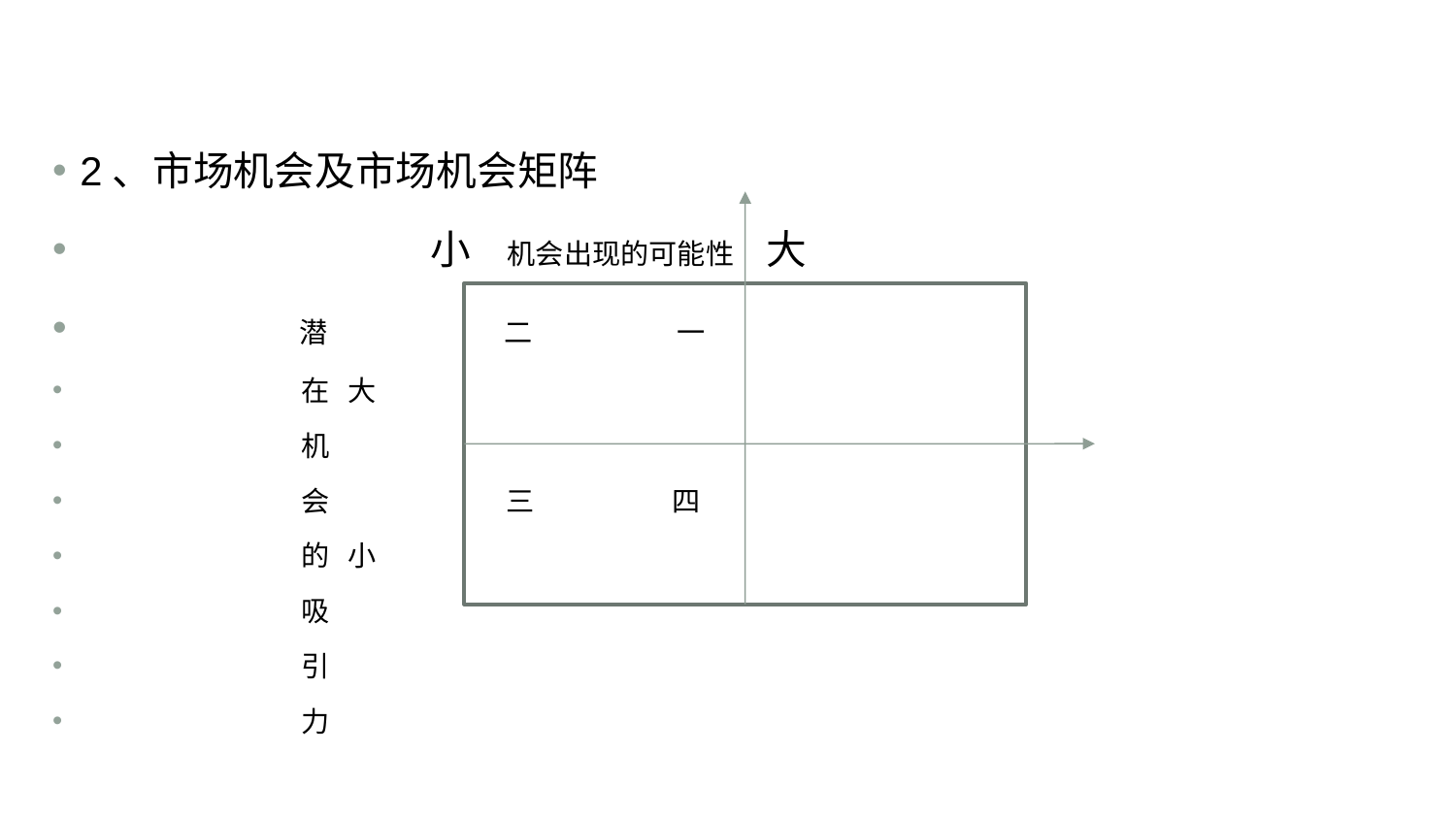

#
2、市场机会及市场机会矩阵
                                      小    机会出现的可能性     大
                        潜                            二                       一
                                  在   大
                                  机
                                  会                            三                      四
                                  的   小
                                  吸
                                  引
                                  力